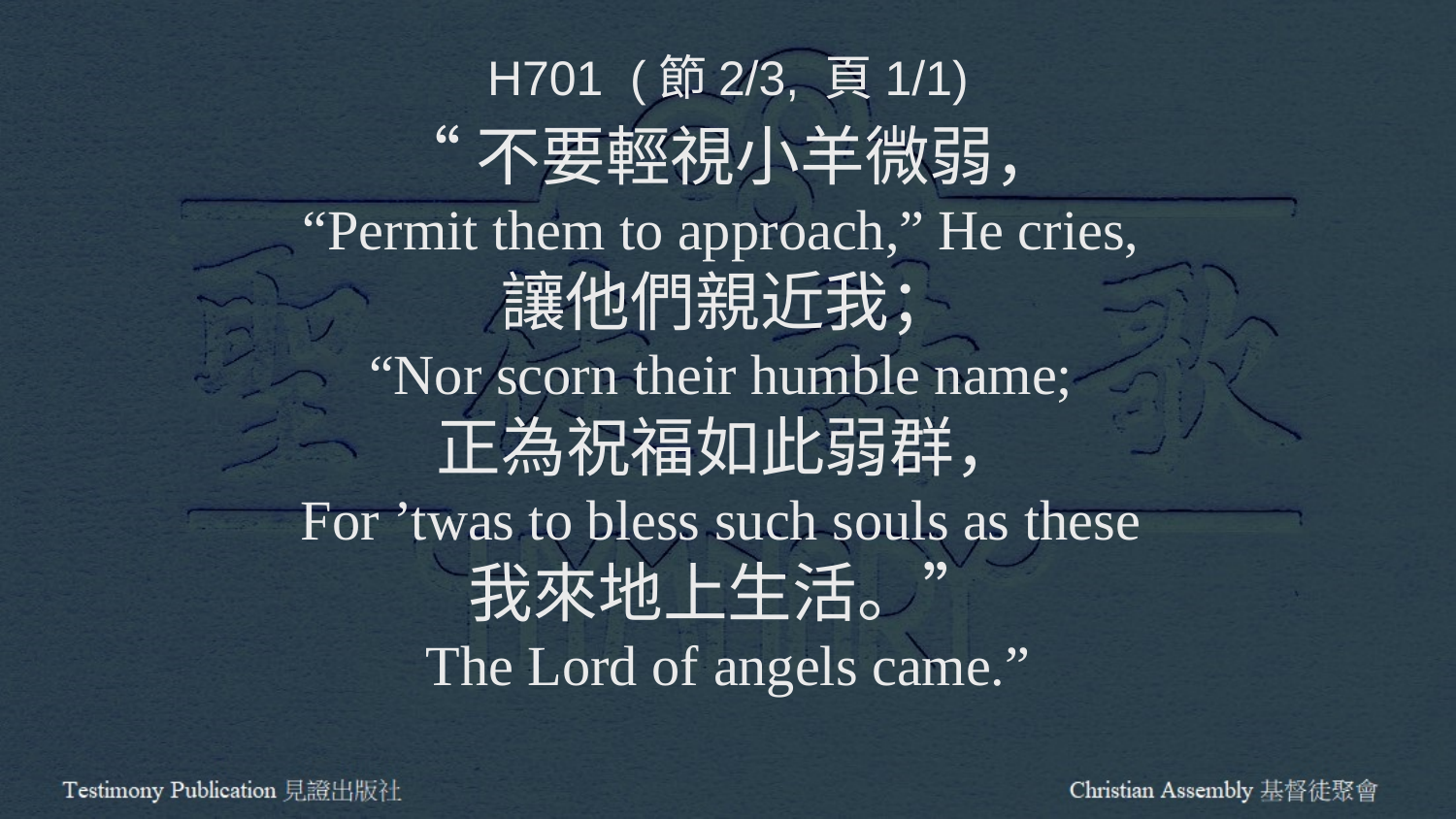

H701  (節2/3, 頁1/1)
“不要輕視小羊微弱，
“Permit them to approach,” He cries,
讓他們親近我；
“Nor scorn their humble name;
正為祝福如此弱群，
For ’twas to bless such souls as these
我來地上生活。”
The Lord of angels came.”